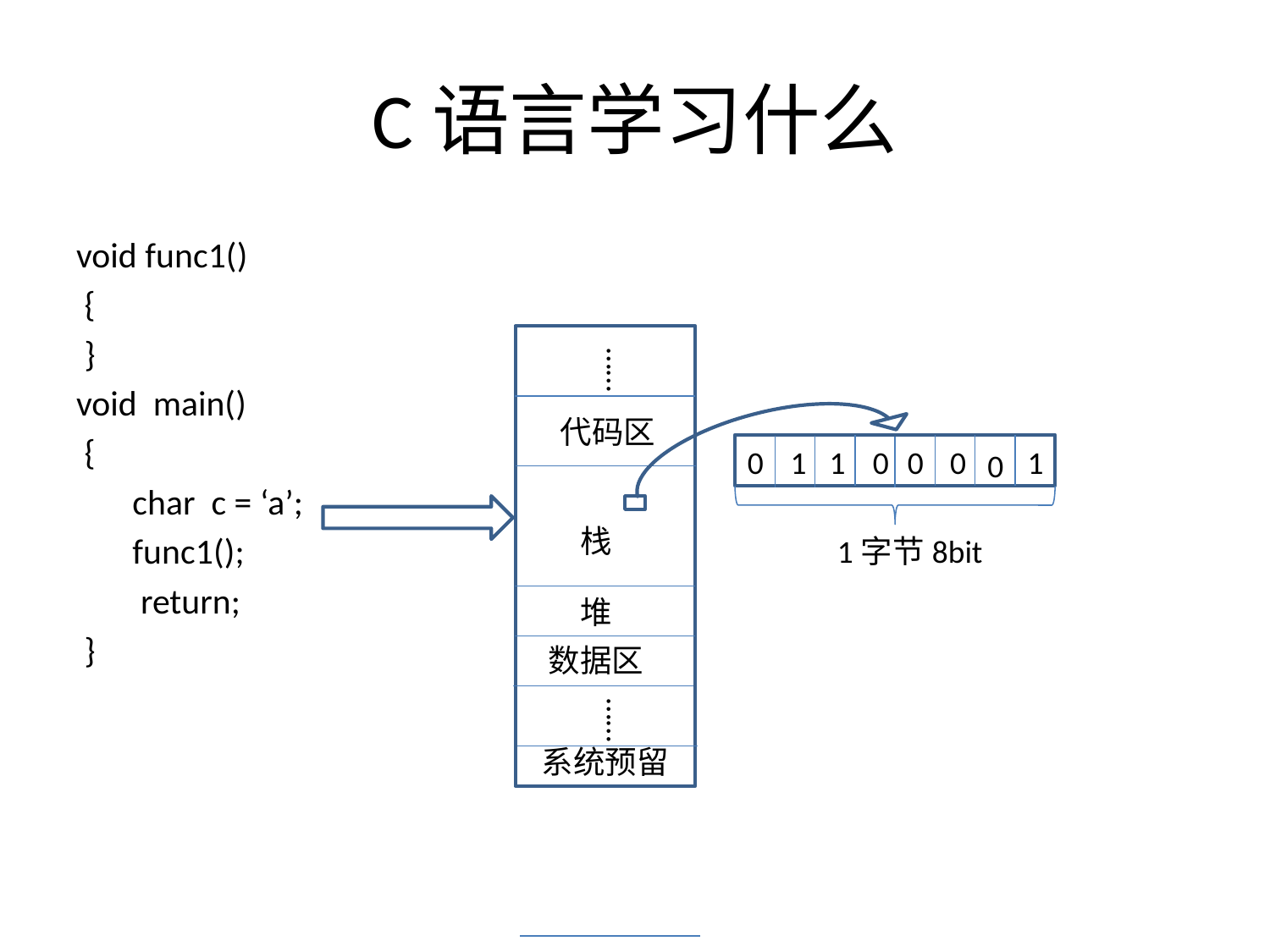

# C语言学习什么
void func1()
 {
 }
void  main()
 {
       char  c = ‘a’;
       func1();
        return;
 }

……

代码区

0
1
1
0
0
0
1
0

栈
1字节8bit
堆
数据区
……
系统预留